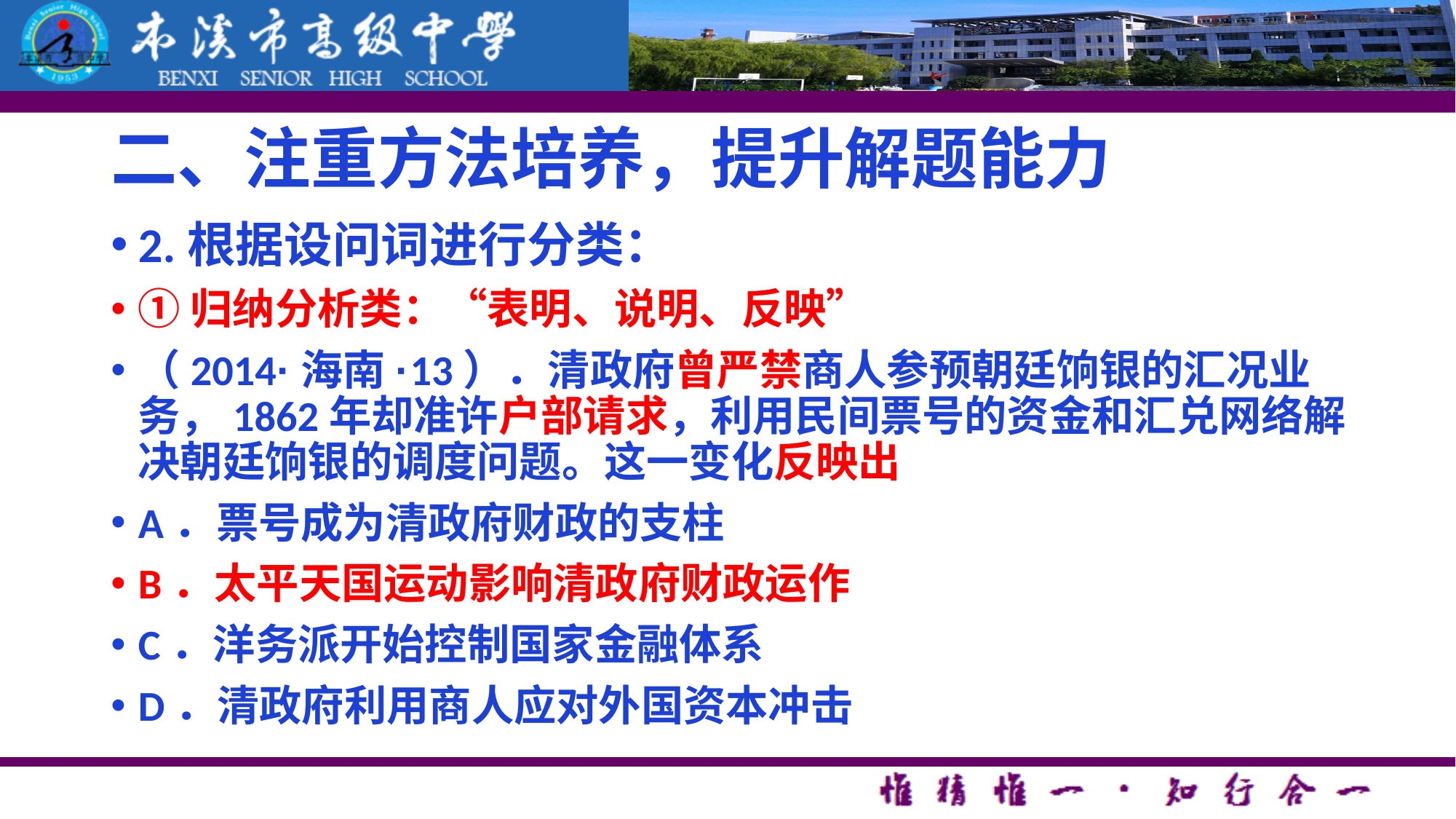

# 二、注重方法培养，提升解题能力
2.根据设问词进行分类：
①归纳分析类：“表明、说明、反映”
（2014·海南·13）．清政府曾严禁商人参预朝廷饷银的汇况业务，1862年却准许户部请求，利用民间票号的资金和汇兑网络解决朝廷饷银的调度问题。这一变化反映出
A．票号成为清政府财政的支柱
B．太平天国运动影响清政府财政运作
C．洋务派开始控制国家金融体系
D．清政府利用商人应对外国资本冲击